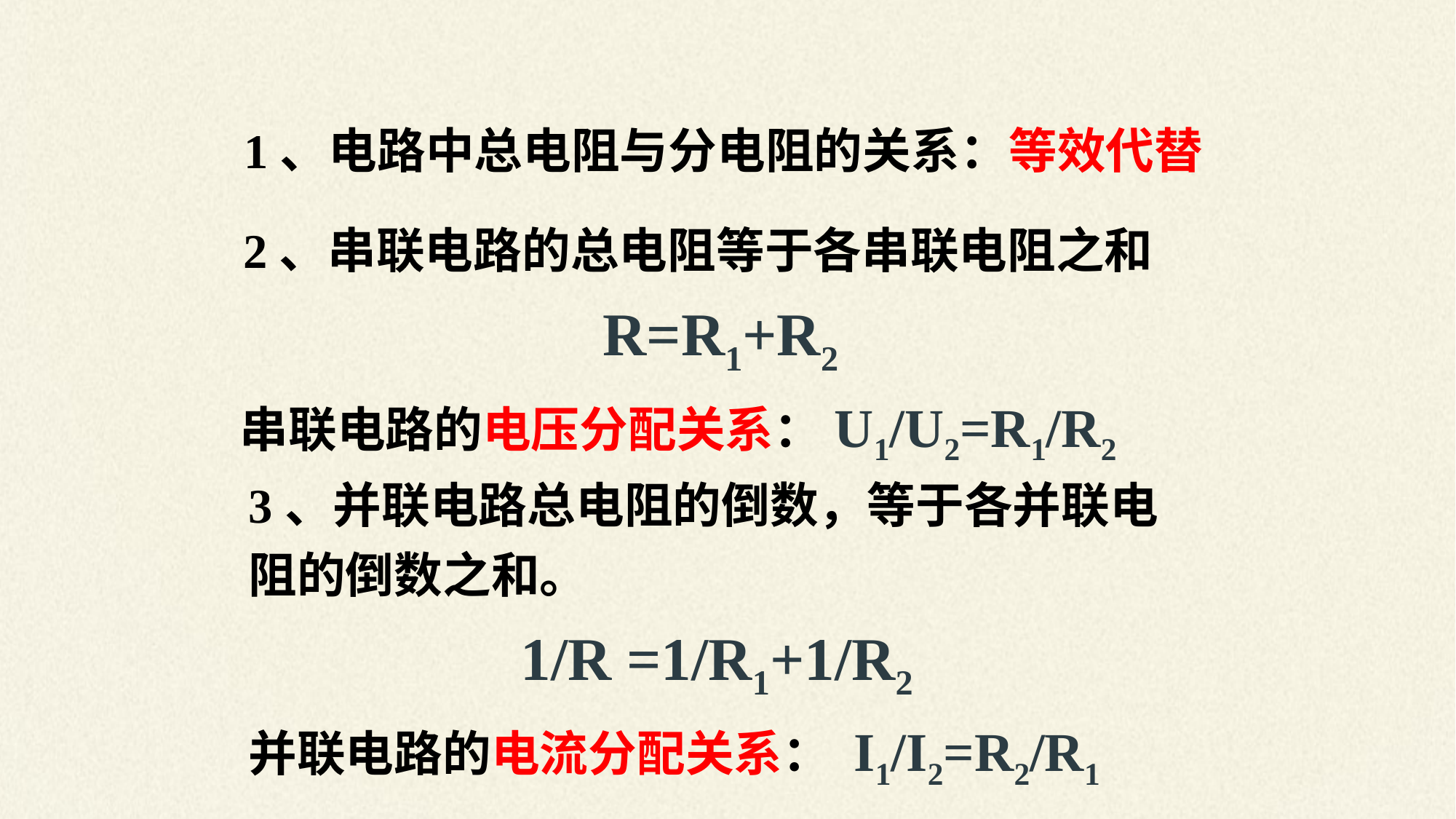

1、电路中总电阻与分电阻的关系：等效代替
2、串联电路的总电阻等于各串联电阻之和    R=R1+R2
串联电路的电压分配关系：U1/U2=R1/R2

3、并联电路总电阻的倒数，等于各并联电阻的倒数之和。
1/R =1/R1+1/R2
并联电路的电流分配关系： I1/I2=R2/R1